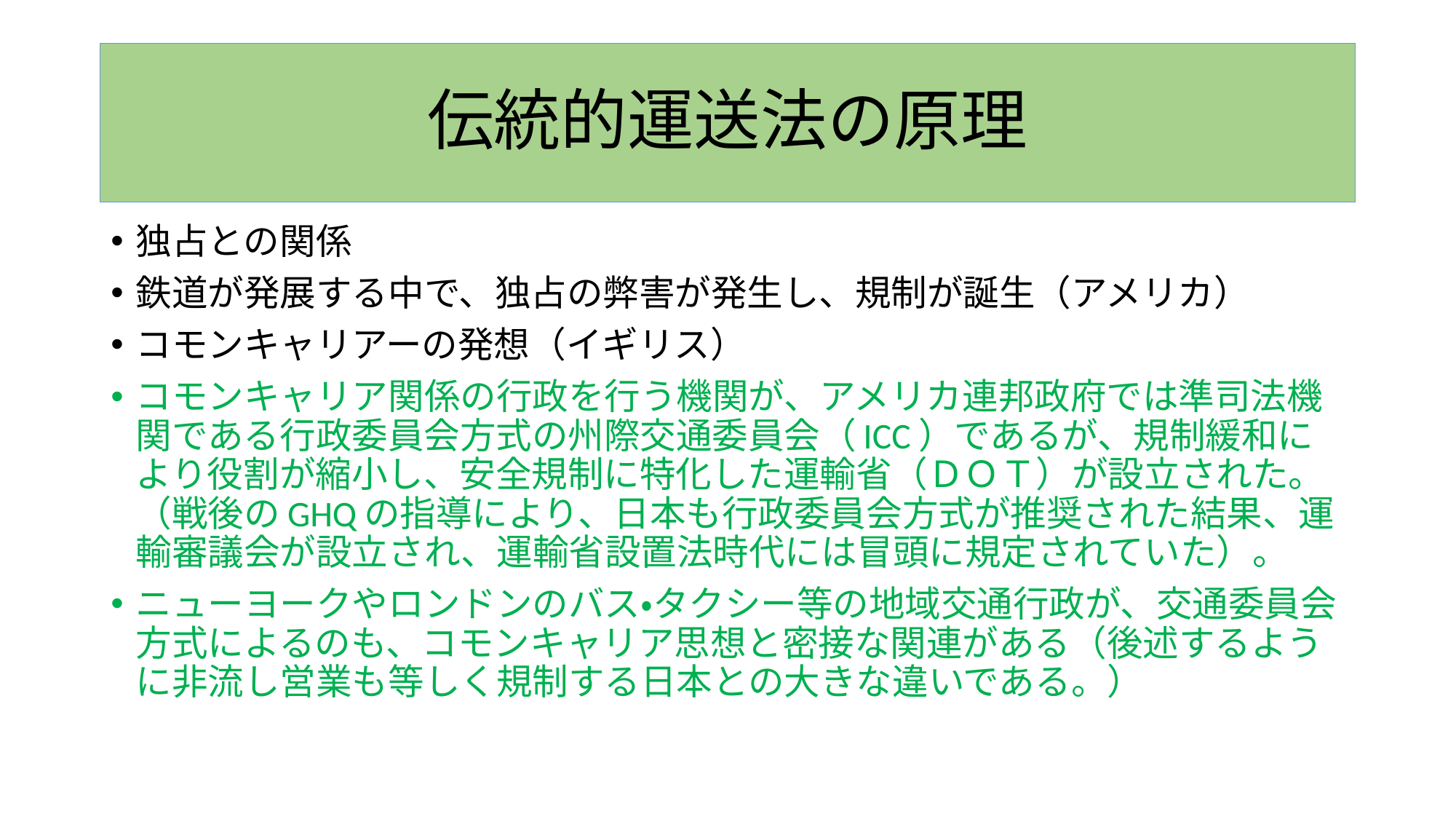

# 伝統的運送法の原理
独占との関係
鉄道が発展する中で、独占の弊害が発生し、規制が誕生（アメリカ）
コモンキャリアーの発想（イギリス）
コモンキャリア関係の行政を行う機関が、アメリカ連邦政府では準司法機関である行政委員会方式の州際交通委員会（ICC）であるが、規制緩和により役割が縮小し、安全規制に特化した運輸省（ＤＯＴ）が設立された。（戦後のGHQの指導により、日本も行政委員会方式が推奨された結果、運輸審議会が設立され、運輸省設置法時代には冒頭に規定されていた）。
ニューヨークやロンドンのバス・タクシー等の地域交通行政が、交通委員会方式によるのも、コモンキャリア思想と密接な関連がある（後述するように非流し営業も等しく規制する日本との大きな違いである。）